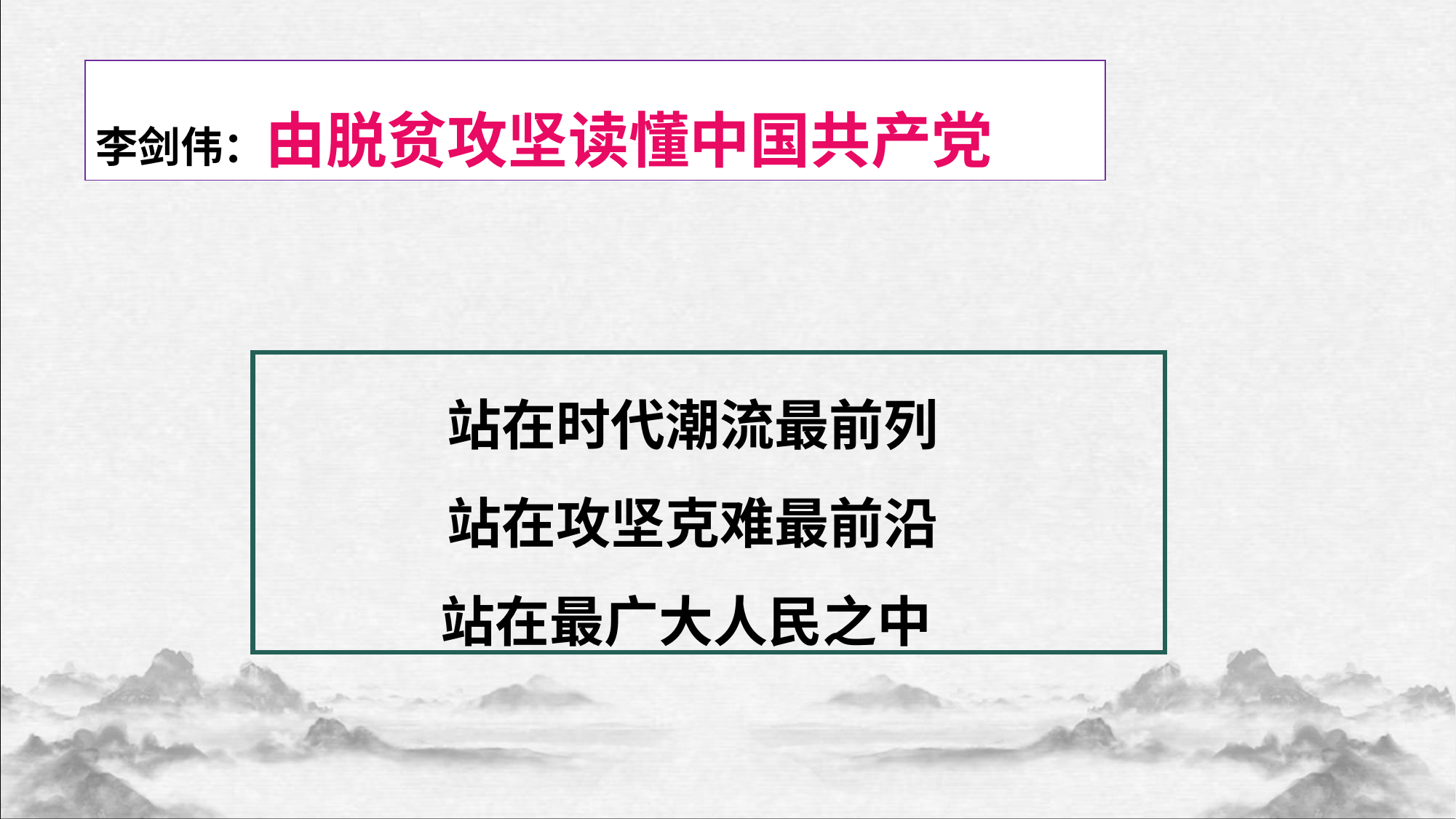

李剑伟：由脱贫攻坚读懂中国共产党
站在时代潮流最前列
站在攻坚克难最前沿
站在最广大人民之中